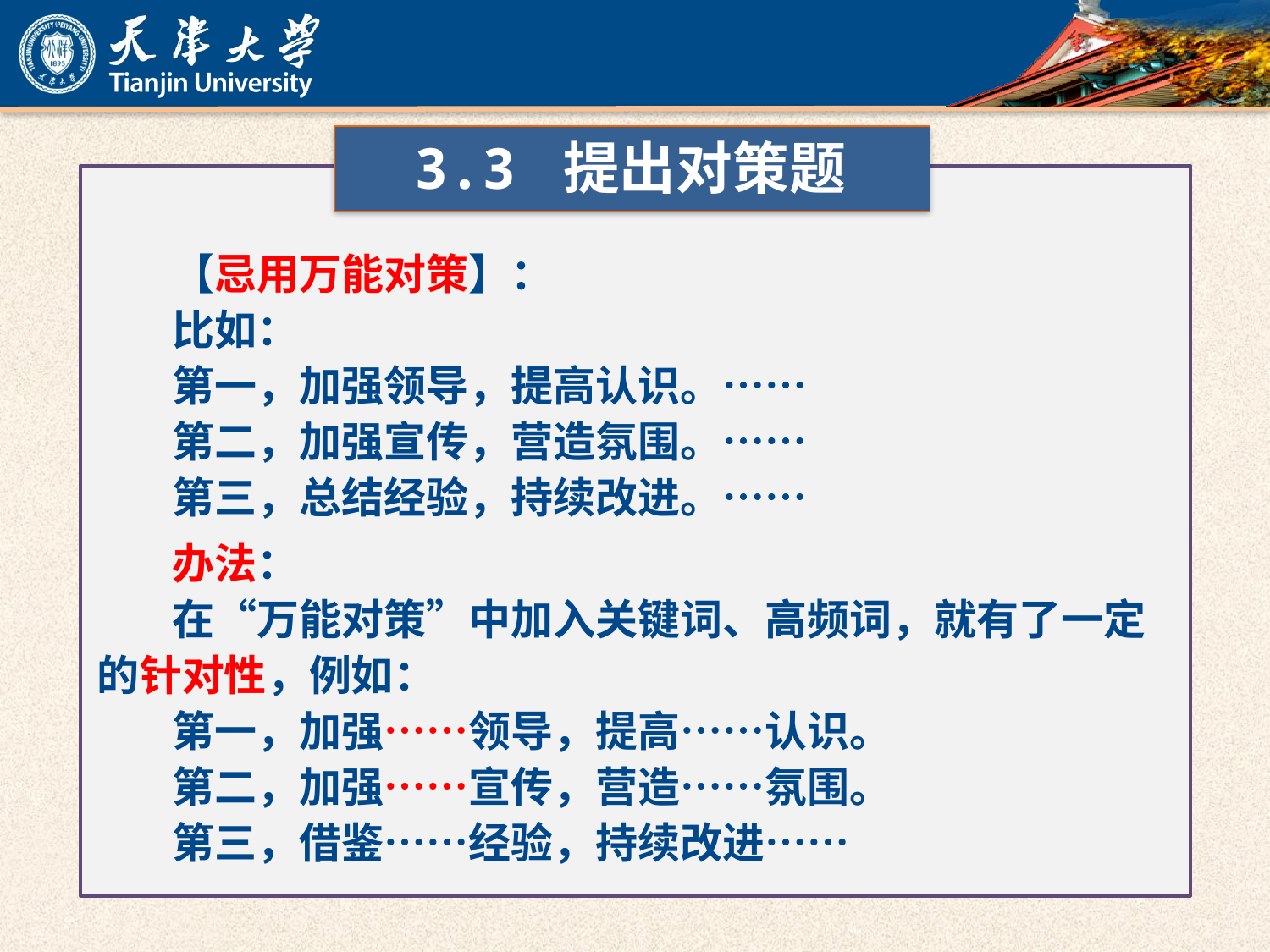

3.3 提出对策题

【忌用万能对策】：
比如：
第一，加强领导，提高认识。……
第二，加强宣传，营造氛围。……
第三，总结经验，持续改进。……
办法：
在“万能对策”中加入关键词、高频词，就有了一定的针对性，例如：
第一，加强……领导，提高……认识。
第二，加强……宣传，营造……氛围。
第三，借鉴……经验，持续改进……